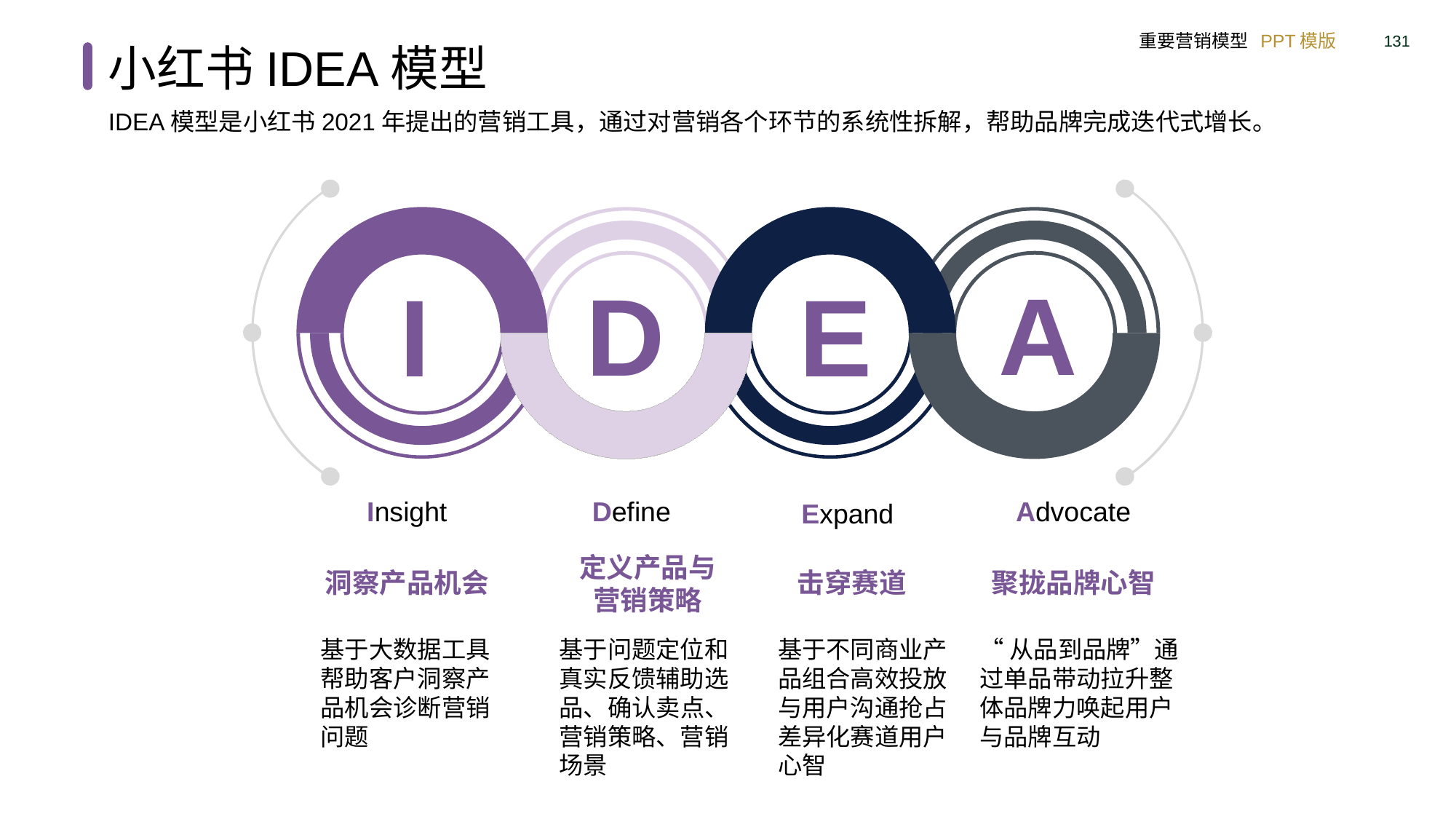

小红书IDEA模型
IDEA模型是小红书2021年提出的营销工具，通过对营销各个环节的系统性拆解，帮助品牌完成迭代式增长。

A
D
I
E

Insight
Define
Advocate
Expand
定义产品与营销策略
洞察产品机会
击穿赛道
聚拢品牌心智
基于大数据工具帮助客户洞察产品机会诊断营销问题
基于问题定位和真实反馈辅助选品、确认卖点、营销策略、营销场景
基于不同商业产品组合高效投放与用户沟通抢占差异化赛道用户心智
“从品到品牌”通过单品带动拉升整体品牌力唤起用户与品牌互动